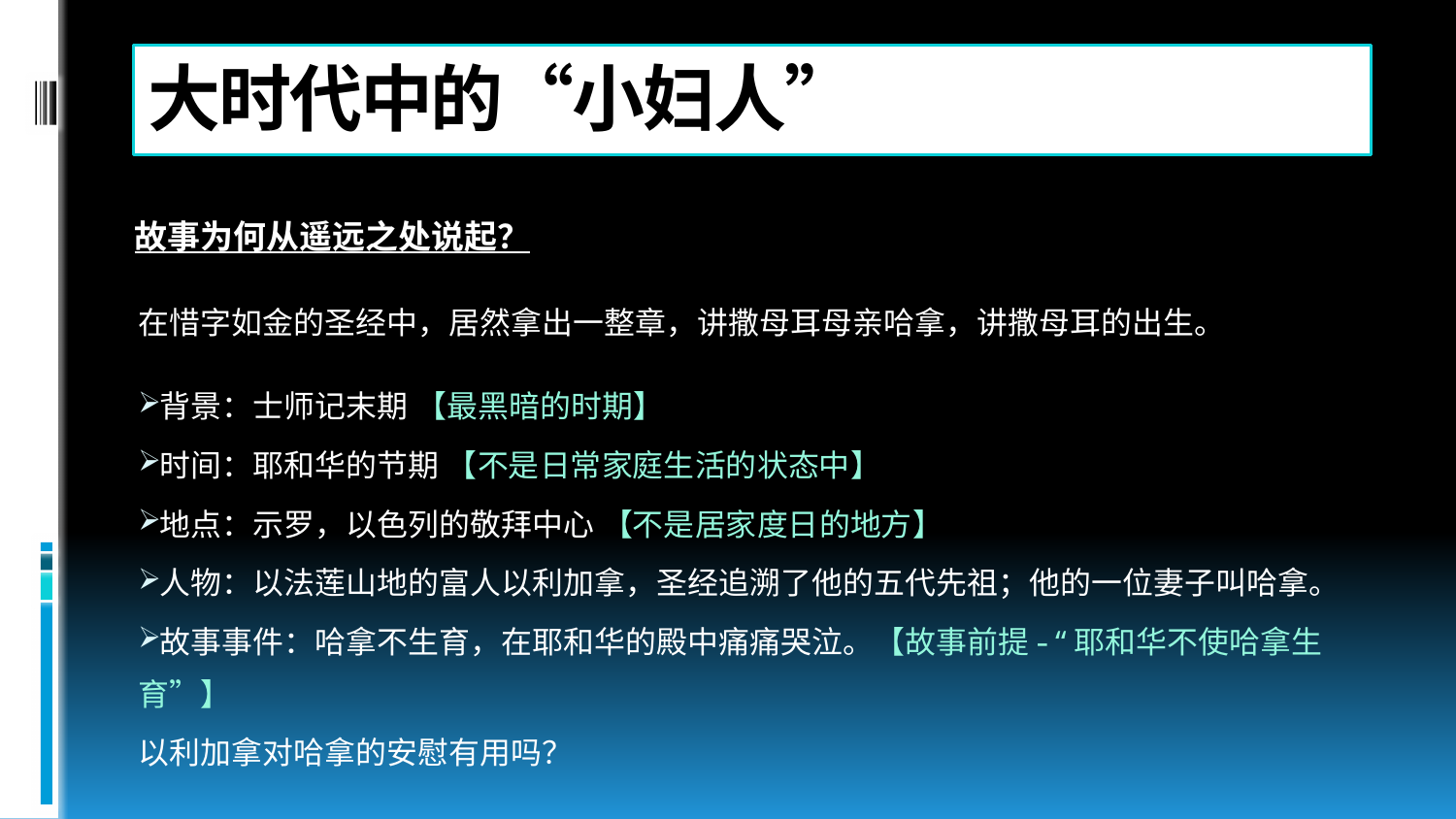

# 大时代中的“小妇人”

故事为何从遥远之处说起？

在惜字如金的圣经中，居然拿出一整章，讲撒母耳母亲哈拿，讲撒母耳的出生。

 背景：士师记末期 【最黑暗的时期】
 时间：耶和华的节期 【不是日常家庭生活的状态中】
 地点：示罗，以色列的敬拜中心 【不是居家度日的地方】
 人物：以法莲山地的富人以利加拿，圣经追溯了他的五代先祖；他的一位妻子叫哈拿。
 故事事件：哈拿不生育，在耶和华的殿中痛痛哭泣。【故事前提-“耶和华不使哈拿生育”】
以利加拿对哈拿的安慰有用吗？